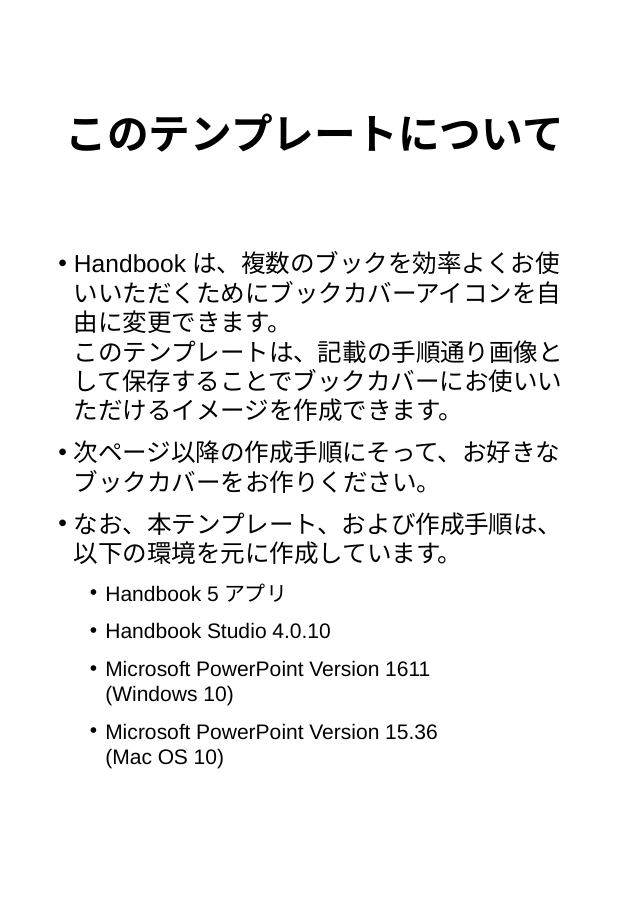

# このテンプレートについて
Handbookは、複数のブックを効率よくお使いいただくためにブックカバーアイコンを自由に変更できます。
このテンプレートは、記載の手順通り画像として保存することでブックカバーにお使いいただけるイメージを作成できます。
次ページ以降の作成手順にそって、お好きなブックカバーをお作りください。
なお、本テンプレート、および作成手順は、以下の環境を元に作成しています。
Handbook 5アプリ
Handbook Studio 4.0.10
Microsoft PowerPoint Version 1611
(Windows 10)
Microsoft PowerPoint Version 15.36
(Mac OS 10)